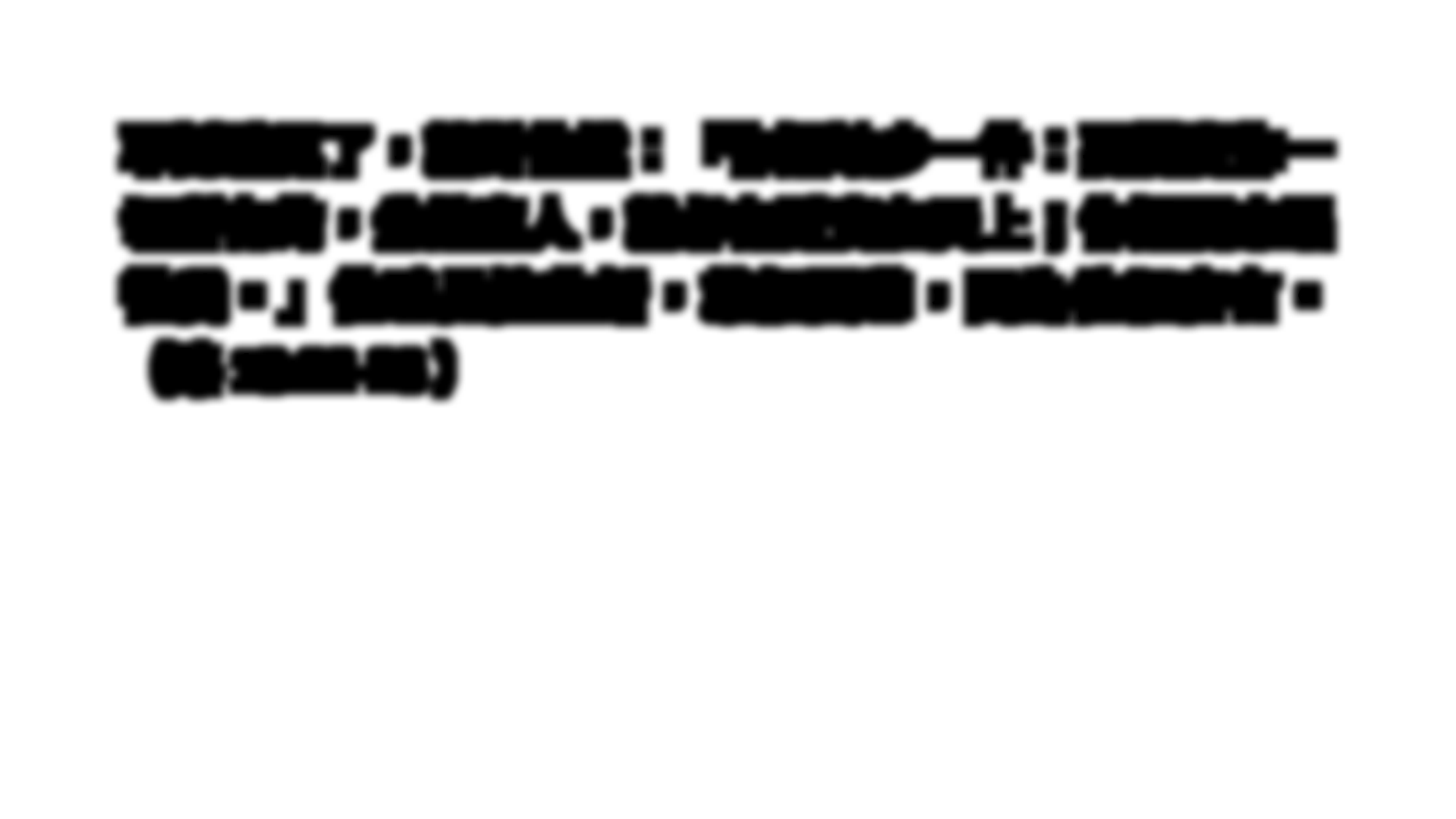

耶穌聽見了，就對他說：「你還缺少一件：要變賣你一切所有的，分給窮人，就必有財寶在天上；你還要來跟從我。」他聽見這些話，就很憂愁，因為他很富有。（路18:22-23）